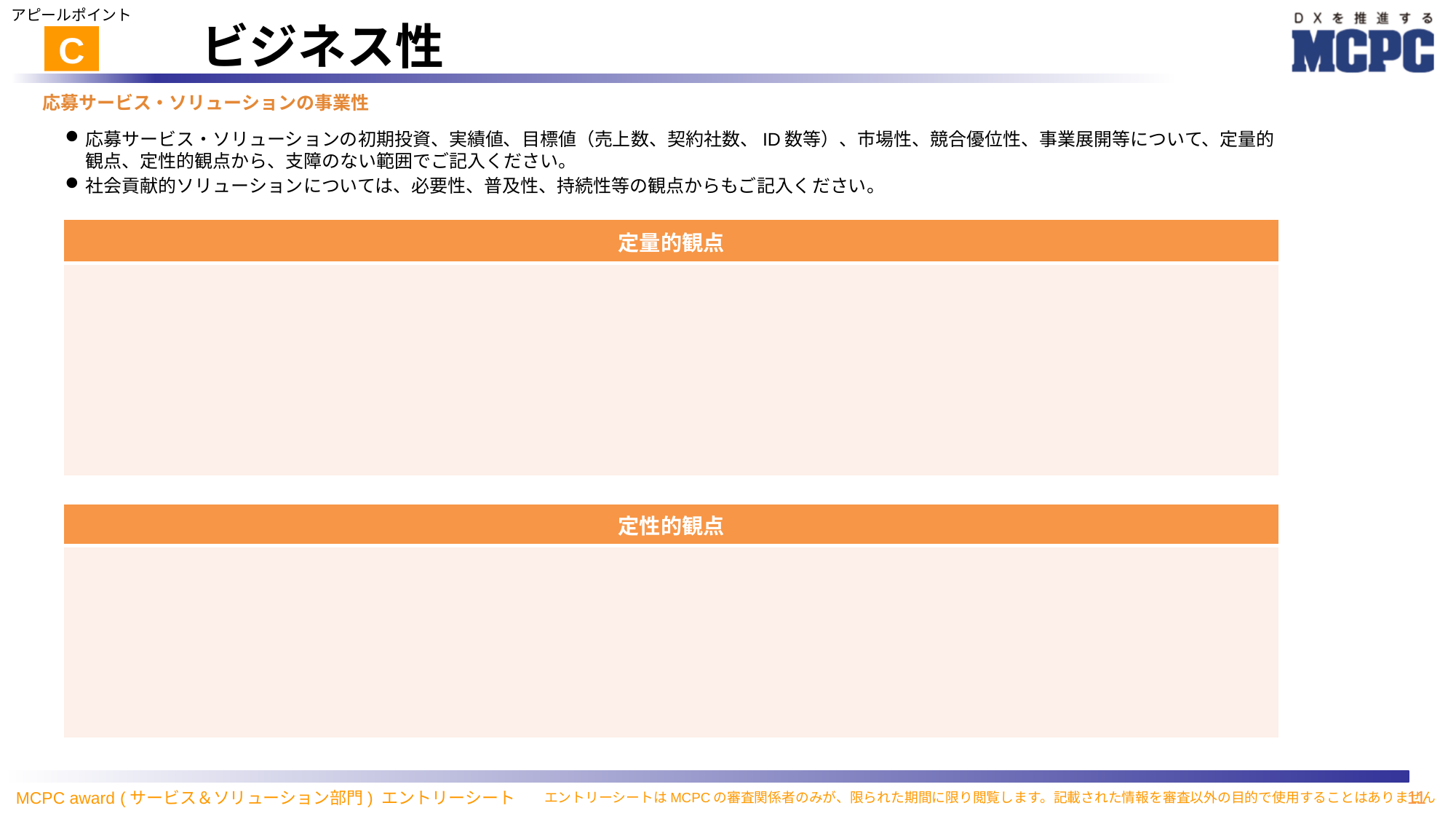

アピールポイント
# ビジネス性
C
応募サービス・ソリューションの事業性
応募サービス・ソリューションの初期投資、実績値、目標値（売上数、契約社数、ID数等）、市場性、競合優位性、事業展開等について、定量的観点、定性的観点から、支障のない範囲でご記入ください。
社会貢献的ソリューションについては、必要性、普及性、持続性等の観点からもご記入ください。
| 定量的観点 |
| --- |
|  |
| 定性的観点 |
| --- |
|  |
11